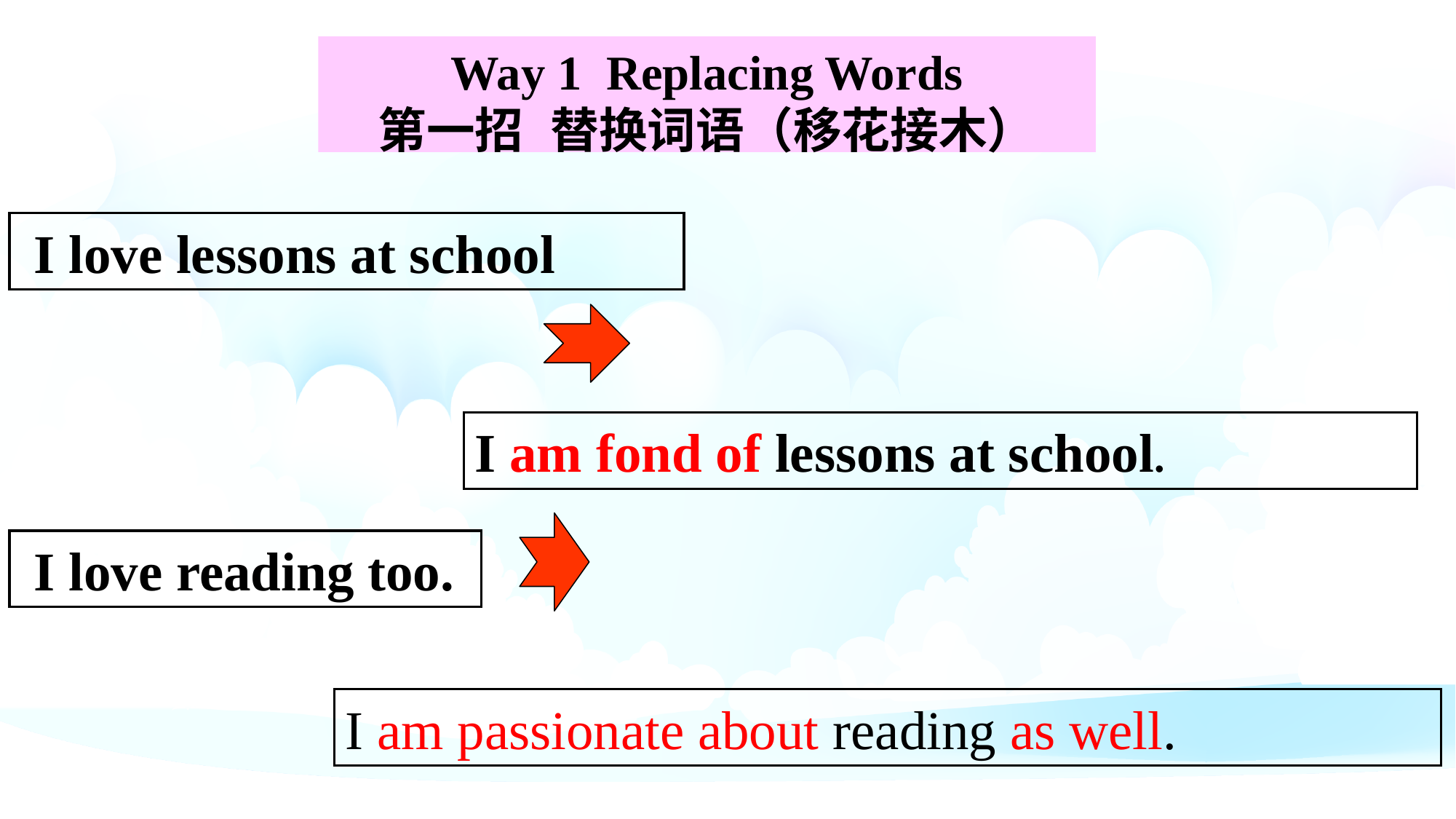

Way 1  Replacing Words
第一招  替换词语（移花接木）
 I love lessons at school

I am fond of lessons at school.

 I love reading too.
I am passionate about reading as well.